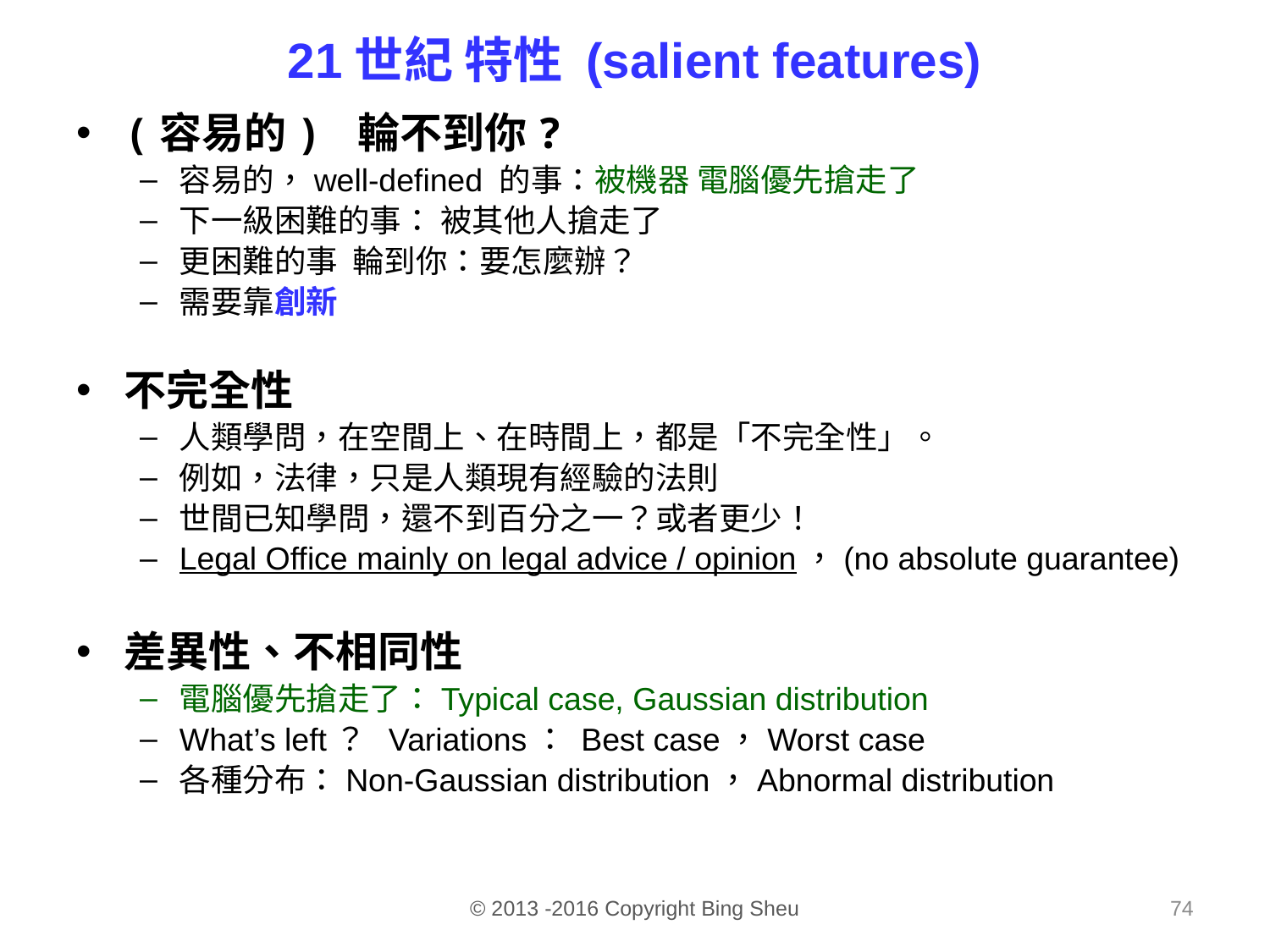

# 21世紀 特性 (salient features)
(容易的) 輪不到你?
容易的，well-defined 的事：被機器 電腦優先搶走了
下一級困難的事： 被其他人搶走了
更困難的事  輪到你：要怎麼辦？
需要靠創新

不完全性
人類學問，在空間上、在時間上，都是「不完全性」。
例如，法律，只是人類現有經驗的法則
世間已知學問，還不到百分之一？或者更少！
Legal Office mainly on legal advice / opinion，(no absolute guarantee)

差異性、不相同性
電腦優先搶走了：Typical case, Gaussian distribution
What’s left？  Variations： Best case，Worst case
各種分布：Non-Gaussian distribution，Abnormal distribution
74
© 2013 -2016 Copyright Bing Sheu